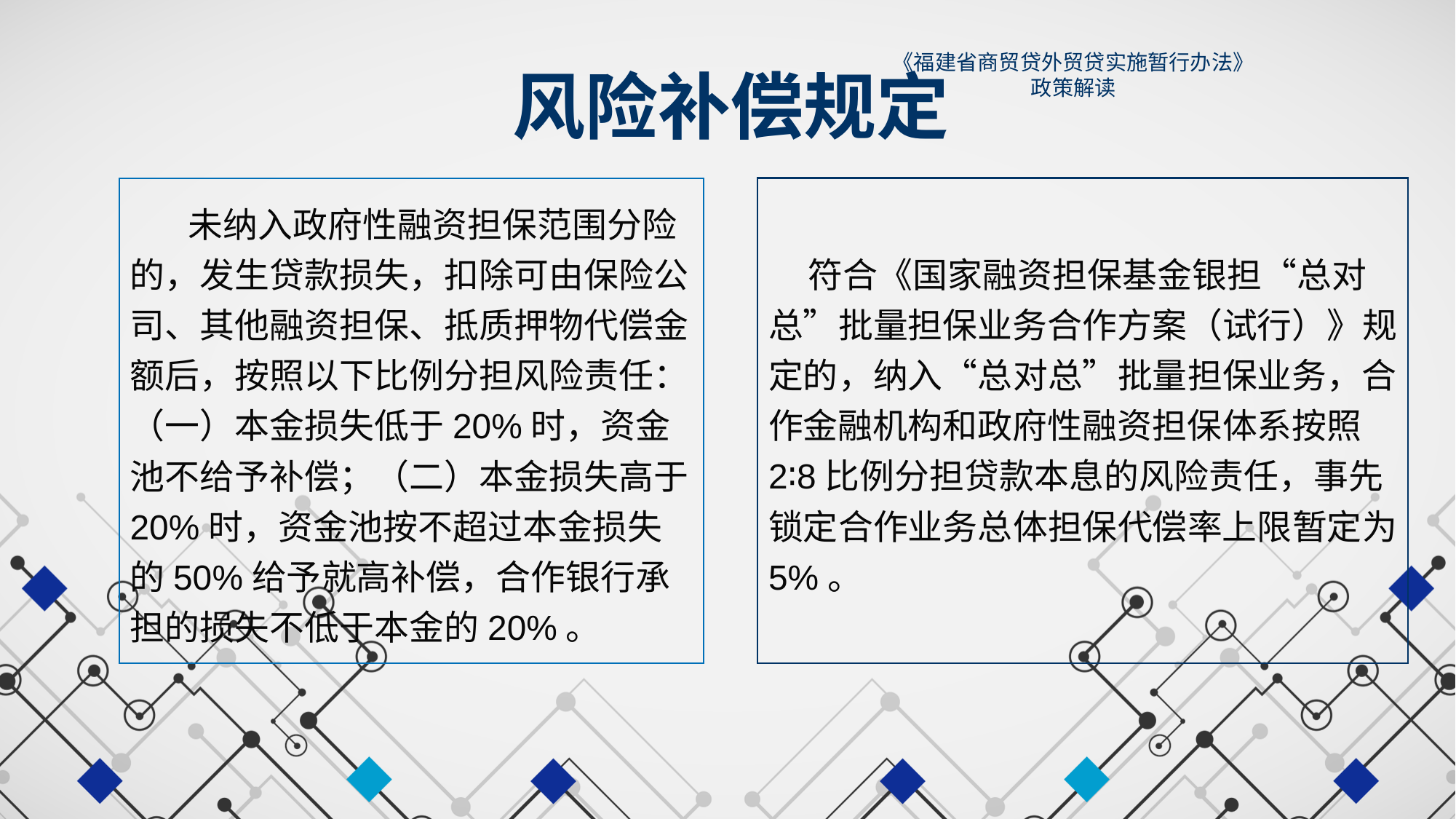

《福建省商贸贷外贸贷实施暂行办法》
政策解读
风险补偿规定
    符合《国家融资担保基金银担“总对总”批量担保业务合作方案（试行）》规定的，纳入“总对总”批量担保业务，合作金融机构和政府性融资担保体系按照2∶8比例分担贷款本息的风险责任，事先锁定合作业务总体担保代偿率上限暂定为5%。
       未纳入政府性融资担保范围分险的，发生贷款损失，扣除可由保险公司、其他融资担保、抵质押物代偿金额后，按照以下比例分担风险责任：（一）本金损失低于20%时，资金池不给予补偿；（二）本金损失高于20%时，资金池按不超过本金损失的50%给予就高补偿，合作银行承担的损失不低于本金的20%。